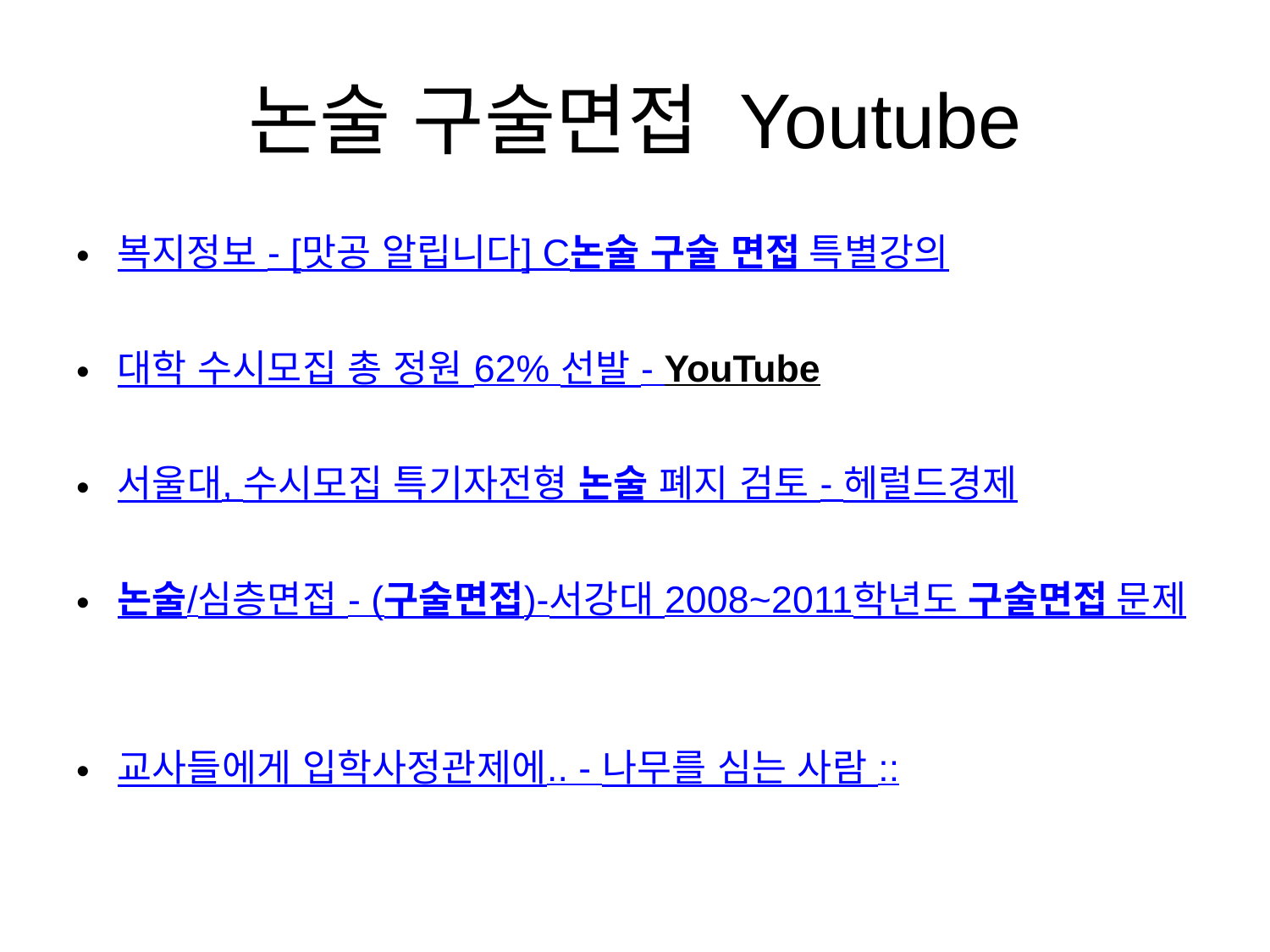

# 논술 구술면접 Youtube
복지정보 - [맛공 알립니다] C논술 구술 면접 특별강의

대학 수시모집 총 정원 62% 선발 - YouTube

서울대, 수시모집 특기자전형 논술 폐지 검토 - 헤럴드경제

논술/심층면접 - (구술면접)-서강대 2008~2011학년도 구술면접 문제

교사들에게 입학사정관제에.. - 나무를 심는 사람 ::